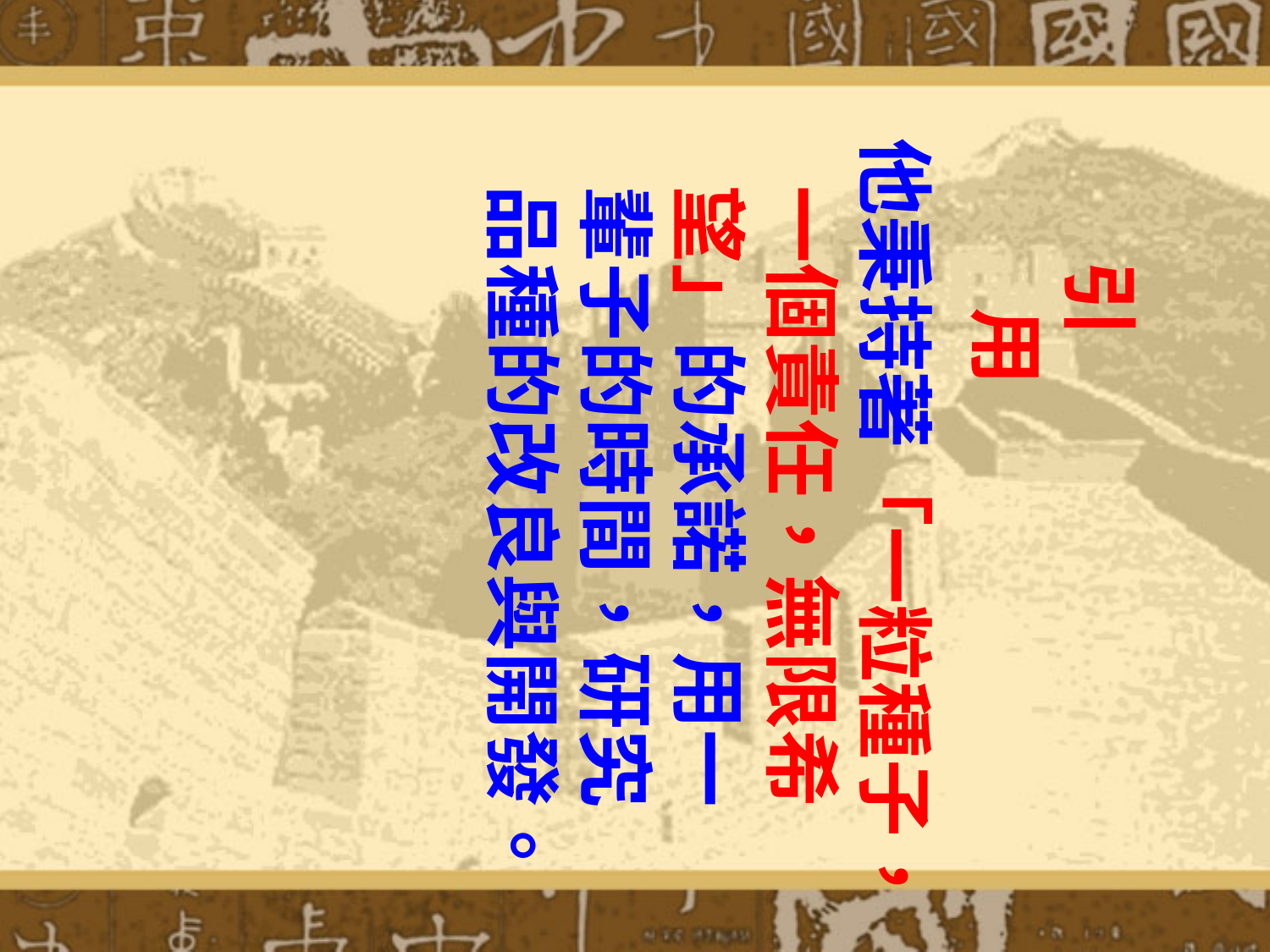

他秉持著「一粒種子，一個責任，無限希望」的承諾，用一輩子的時間，研究品種的改良與開發。
引用